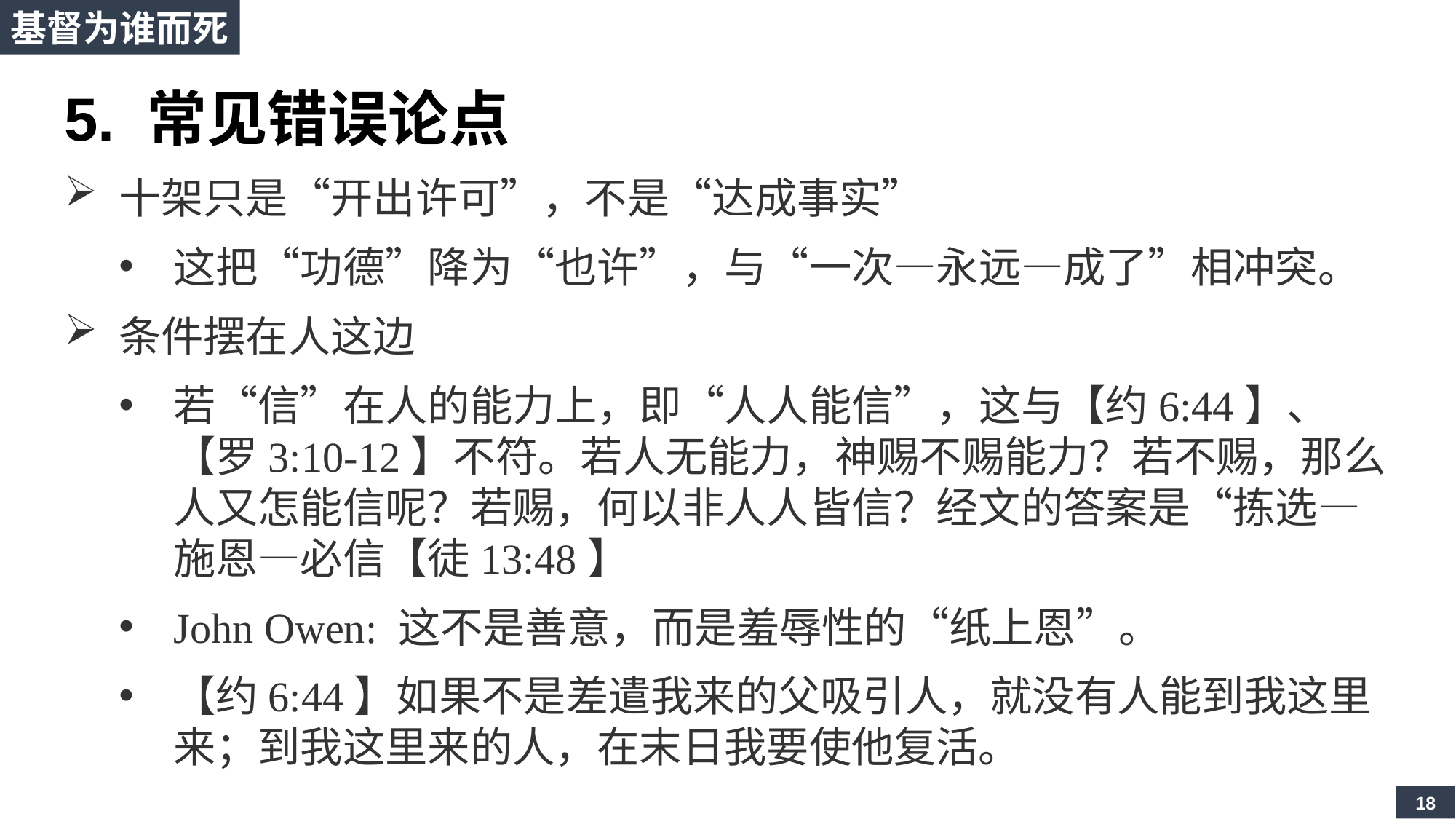

基督为谁而死
5. 常见错误论点
十架只是“开出许可”，不是“达成事实”
这把“功德”降为“也许”，与“一次—永远—成了”相冲突。
条件摆在人这边
若“信”在人的能力上，即“人人能信”，这与【约6:44】、【罗3:10-12】不符。若人无能力，神赐不赐能力？若不赐，那么人又怎能信呢？若赐，何以非人人皆信？经文的答案是“拣选—施恩—必信【徒13:48】
John Owen: 这不是善意，而是羞辱性的“纸上恩”。
【约6:44】如果不是差遣我来的父吸引人，就没有人能到我这里来；到我这里来的人，在末日我要使他复活。
18